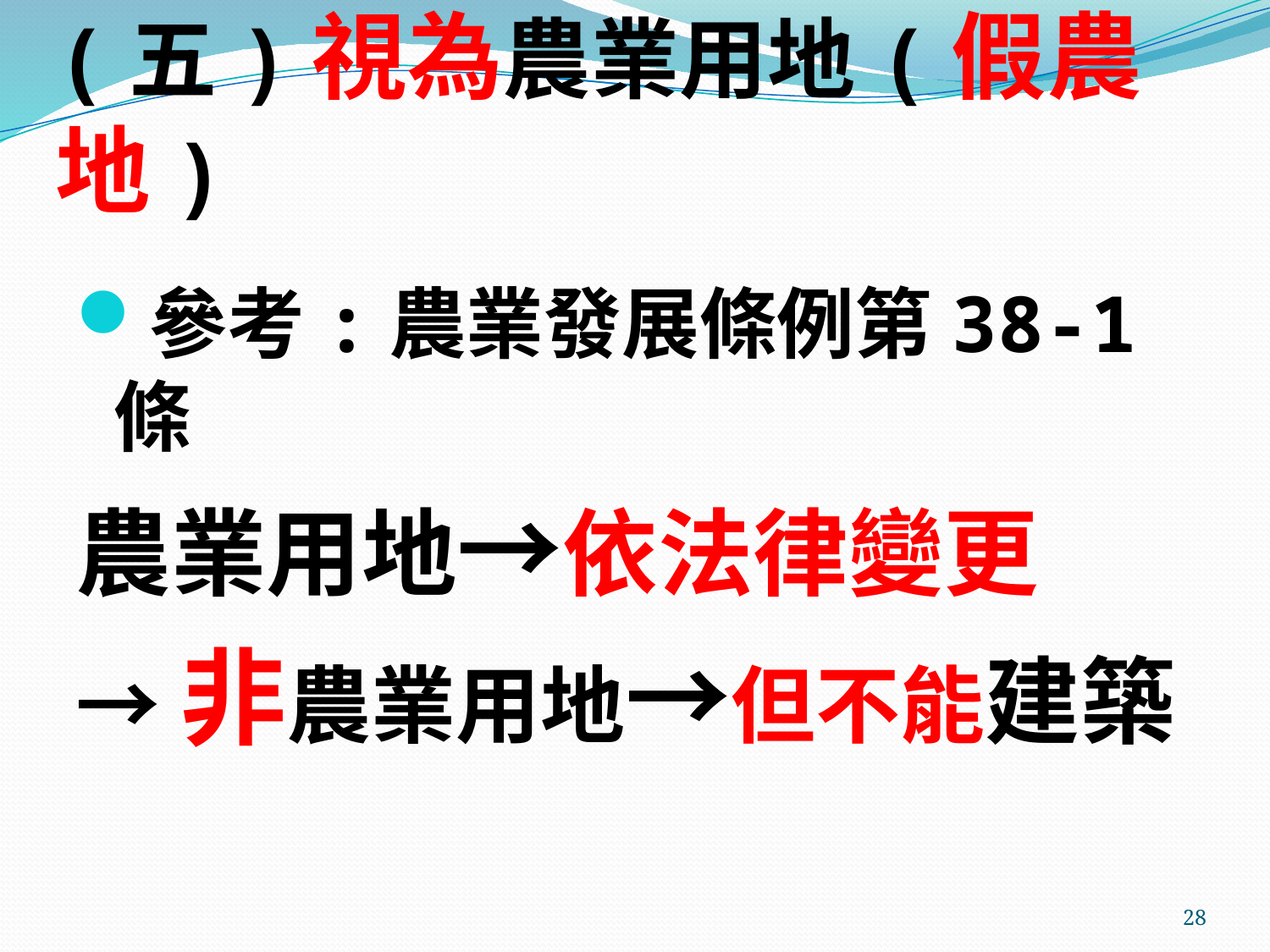

# (五)視為農業用地(假農地)
參考:農業發展條例第38-1條
農業用地→依法律變更
→非農業用地→但不能建築
28